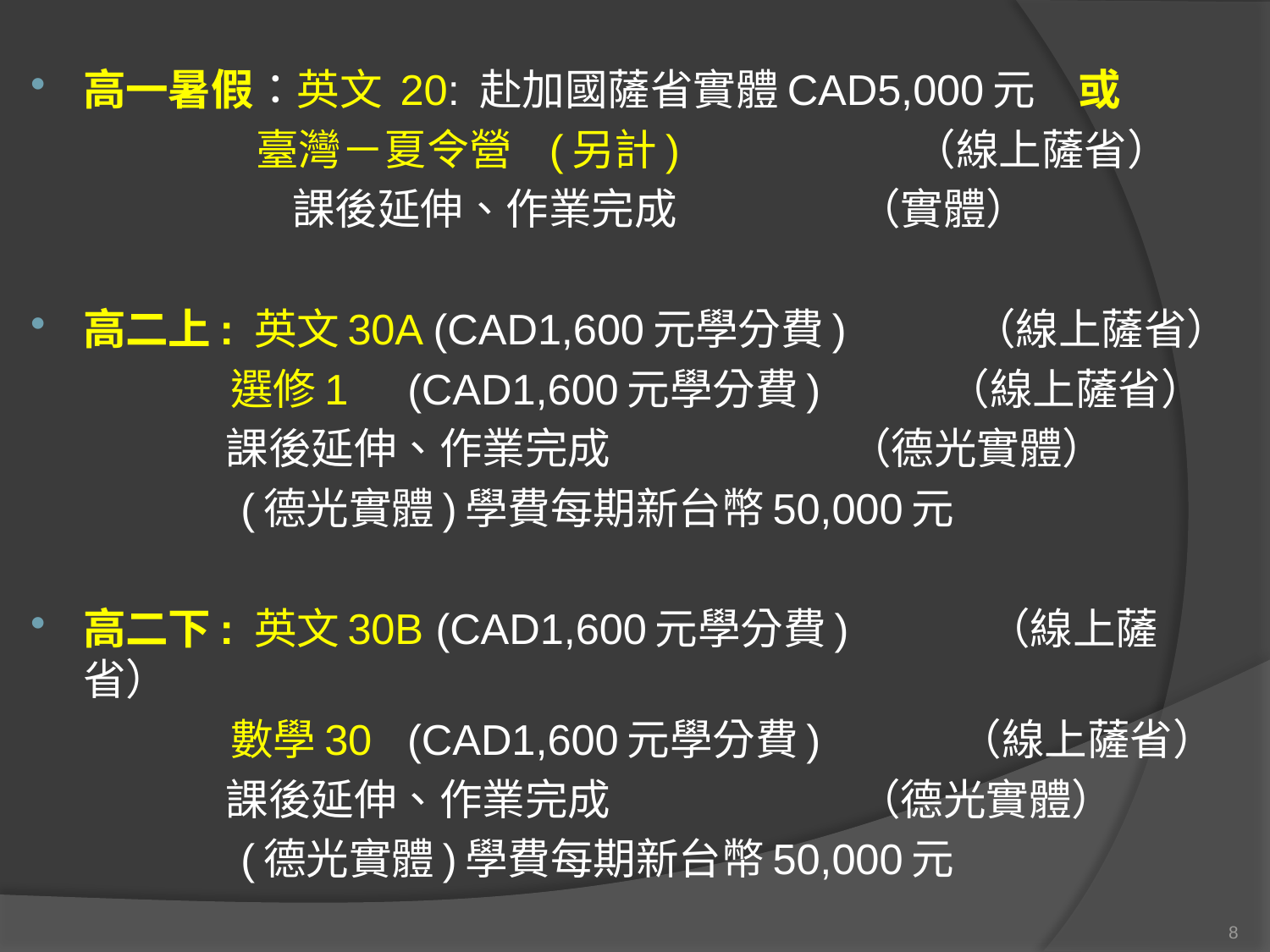

#
高一暑假：英文 20: 赴加國薩省實體CAD5,000元　或
                       臺灣－夏令營   (另計)                   （線上薩省）
   　　 　　     課後延伸、作業完成                   （實體）

高二上: 英文30A (CAD1,600元學分費)          （線上薩省）
    　　　   選修1     (CAD1,600元學分費)          （線上薩省）
      　     　課後延伸、作業完成                         （德光實體）
                  (德光實體)學費每期新台幣50,000元

高二下: 英文30B (CAD1,600元學分費)           （線上薩省）
   　　　    數學30   (CAD1,600元學分費)           （線上薩省）
      　　     課後延伸、作業完成                          （德光實體）
                  (德光實體)學費每期新台幣50,000元

8